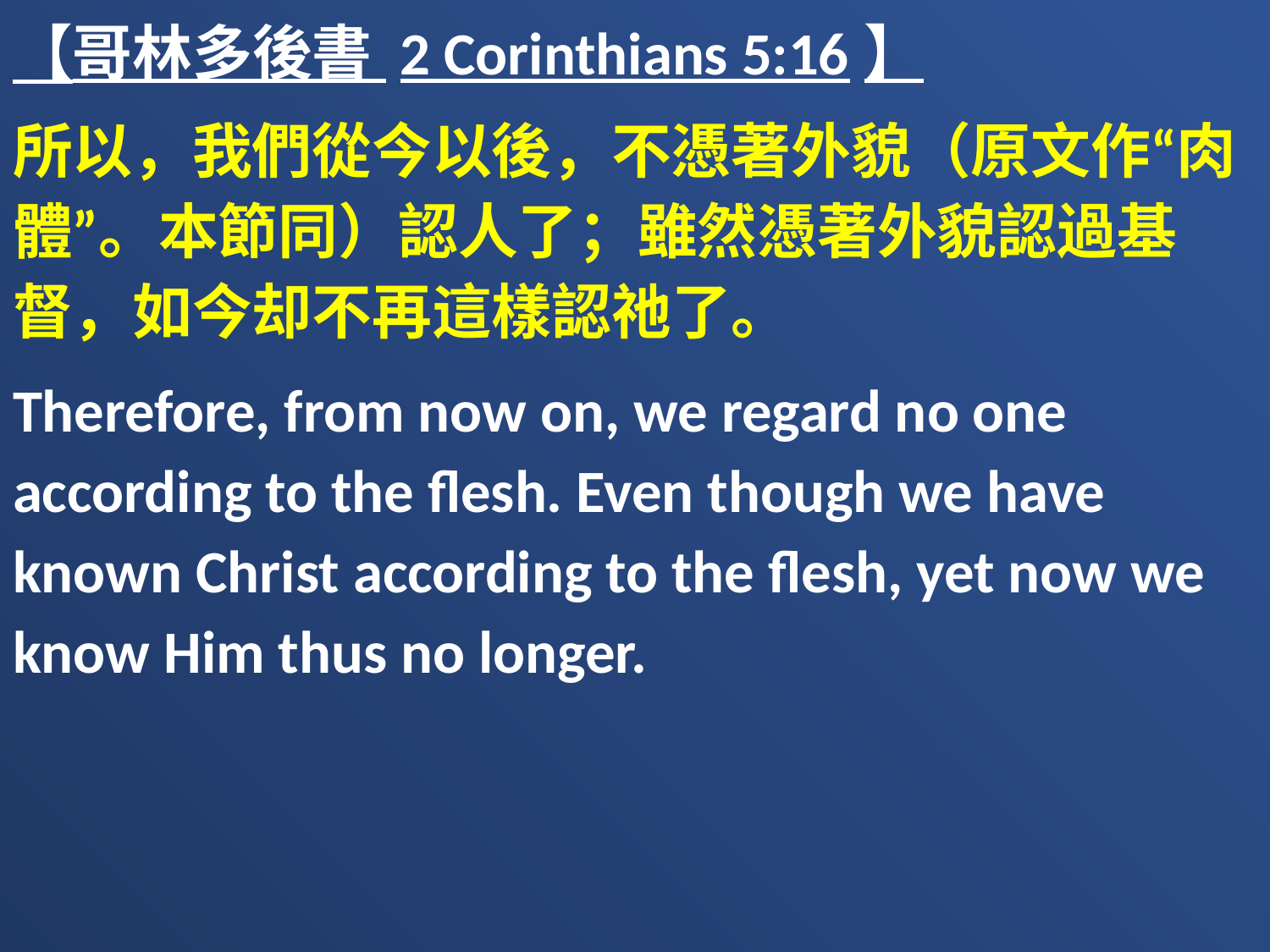

【哥林多後書 2 Corinthians 5:16】
所以，我們從今以後，不憑著外貌（原文作“肉體”。本節同）認人了；雖然憑著外貌認過基督，如今却不再這樣認祂了。
Therefore, from now on, we regard no one according to the flesh. Even though we have known Christ according to the flesh, yet now we know Him thus no longer.